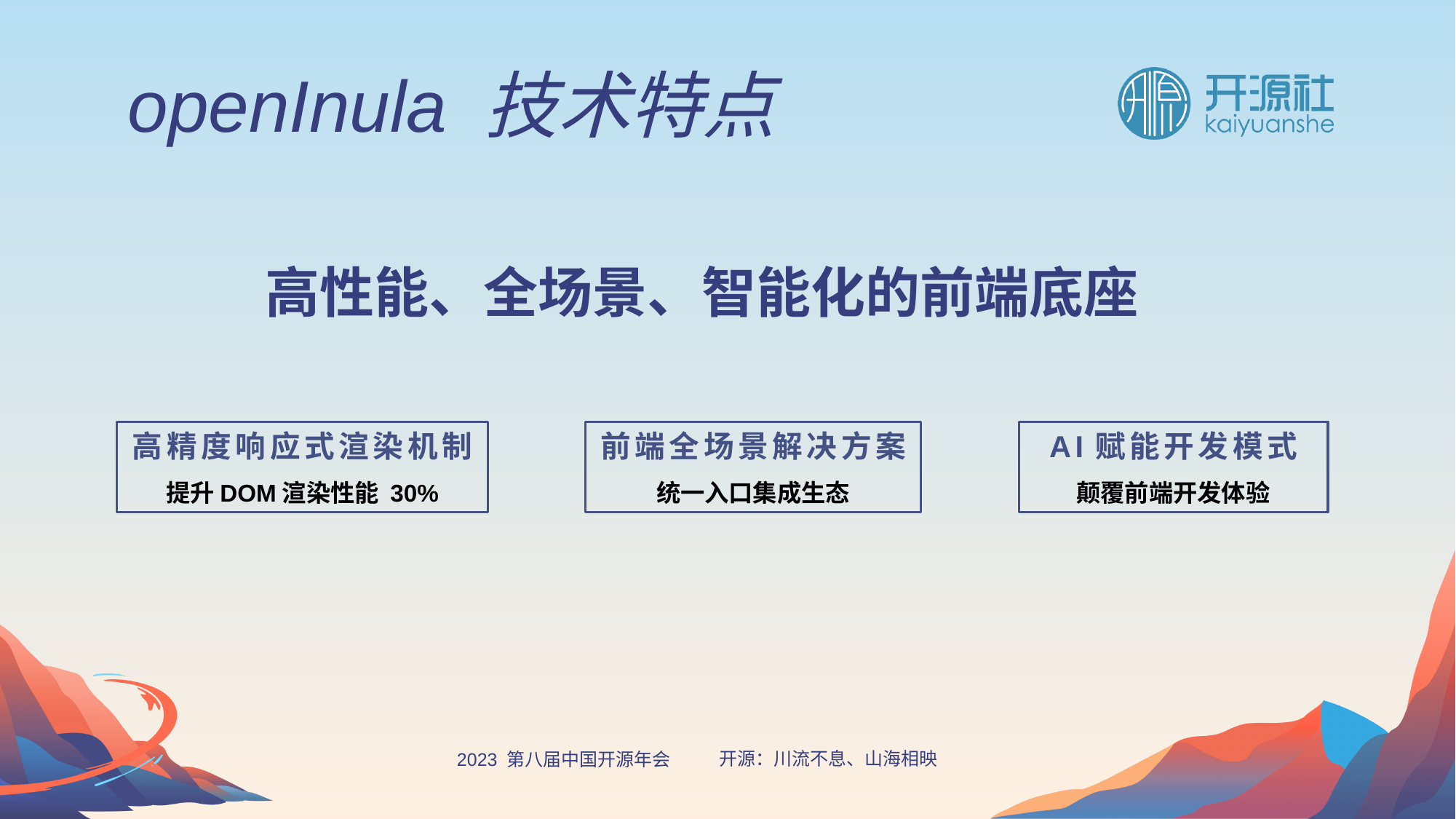

openInula 技术特点
高性能、全场景、智能化的前端底座
高精度响应式渲染机制
提升DOM渲染性能 30%
前端全场景解决方案
统一入口集成生态
AI赋能开发模式
颠覆前端开发体验